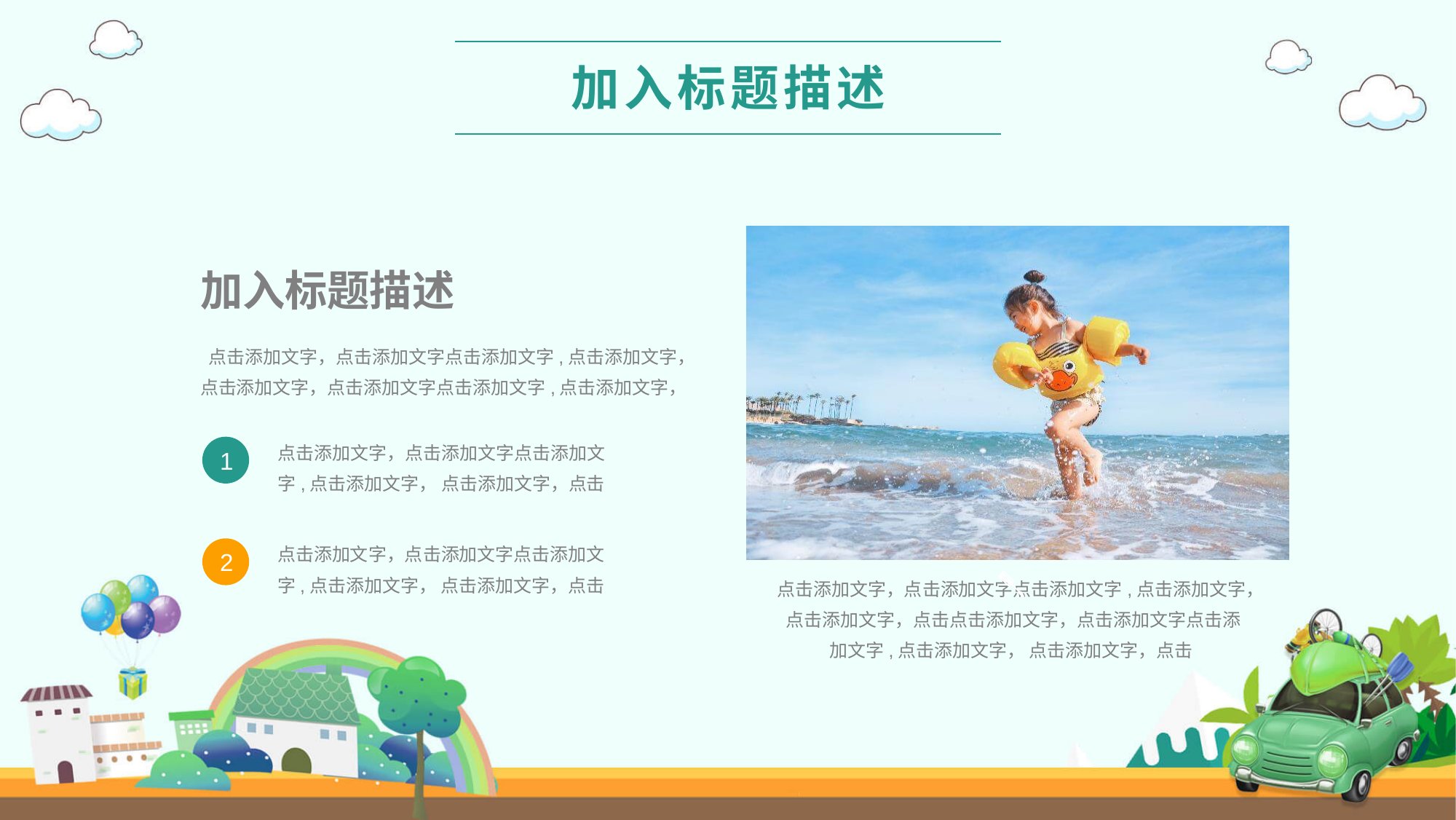

加入标题描述

点击添加文字，点击添加文字点击添加文字,点击添加文字， 点击添加文字，点击点击添加文字，点击添加文字点击添加文字,点击添加文字， 点击添加文字，点击

加入标题描述

 点击添加文字，点击添加文字点击添加文字,点击添加文字， 点击添加文字，点击添加文字点击添加文字,点击添加文字，

点击添加文字，点击添加文字点击添加文字,点击添加文字， 点击添加文字，点击
1
点击添加文字，点击添加文字点击添加文字,点击添加文字， 点击添加文字，点击
2